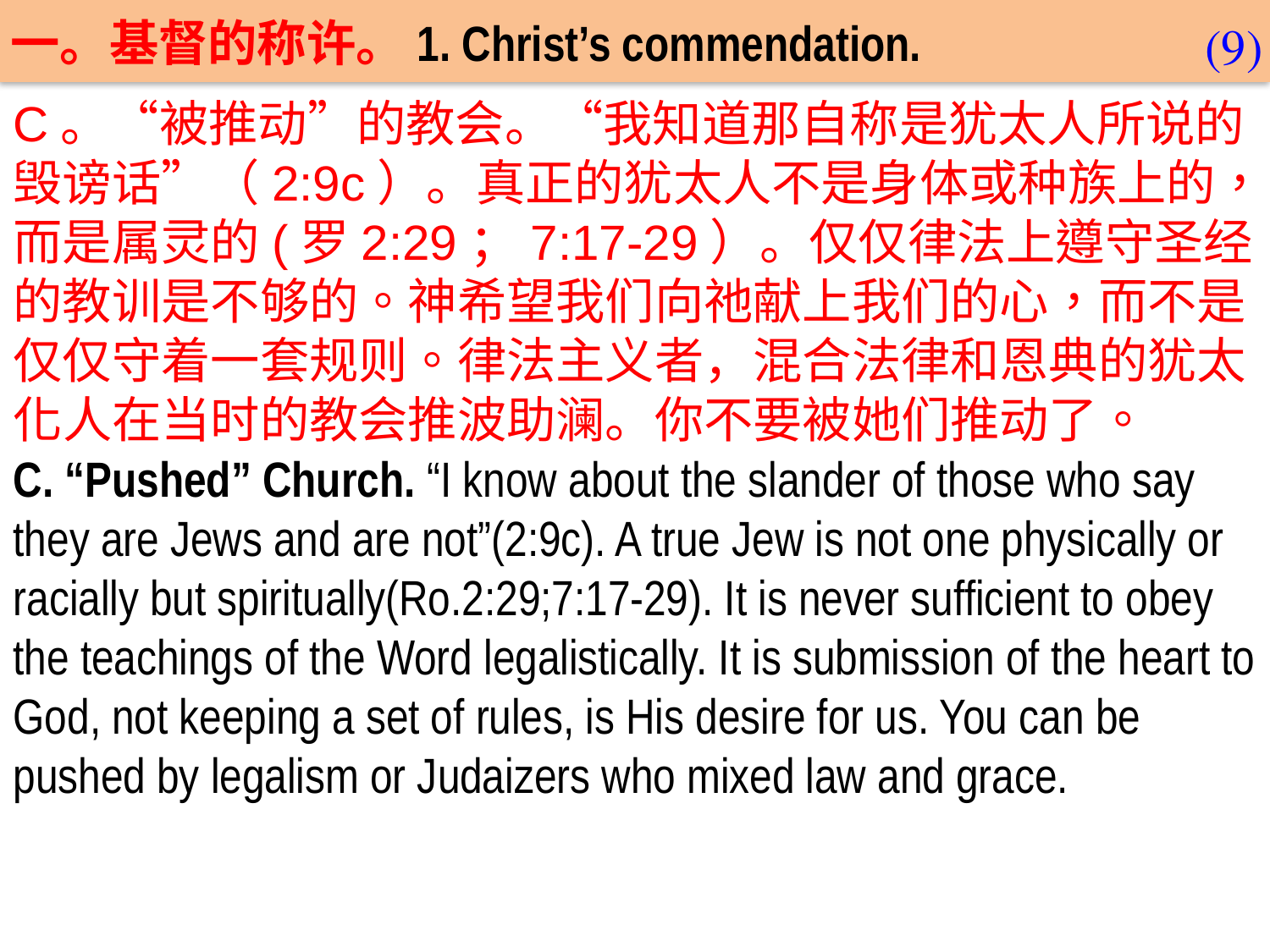

一。基督的称许。1. Christ’s commendation.
(9)
C。“被推动”的教会。“我知道那自称是犹太人所说的毁谤话”（2:9c）。真正的犹太人不是身体或种族上的，而是属灵的(罗2:29；7:17-29）。仅仅律法上遵守圣经的教训是不够的。神希望我们向祂献上我们的心，而不是仅仅守着一套规则。律法主义者，混合法律和恩典的犹太化人在当时的教会推波助澜。你不要被她们推动了。
C. “Pushed” Church. “I know about the slander of those who say they are Jews and are not”(2:9c). A true Jew is not one physically or racially but spiritually(Ro.2:29;7:17-29). It is never sufficient to obey the teachings of the Word legalistically. It is submission of the heart to God, not keeping a set of rules, is His desire for us. You can be pushed by legalism or Judaizers who mixed law and grace.